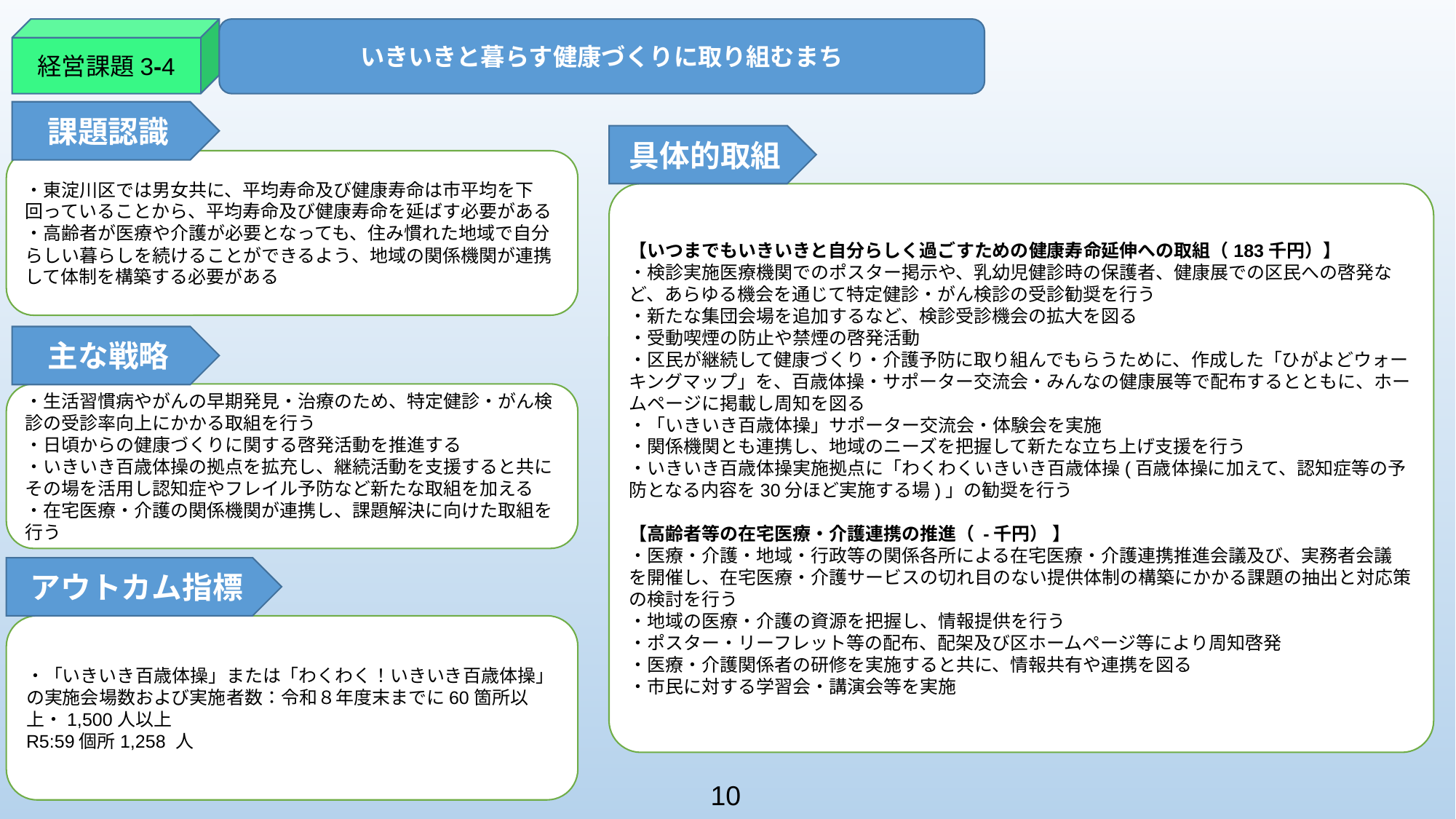

経営課題3-4
いきいきと暮らす健康づくりに取り組むまち
課題認識
具体的取組
・東淀川区では男女共に、平均寿命及び健康寿命は市平均を下回っていることから、平均寿命及び健康寿命を延ばす必要がある
・高齢者が医療や介護が必要となっても、住み慣れた地域で自分らしい暮らしを続けることができるよう、地域の関係機関が連携して体制を構築する必要がある
【いつまでもいきいきと自分らしく過ごすための健康寿命延伸への取組（183千円）】
・検診実施医療機関でのポスター掲示や、乳幼児健診時の保護者、健康展での区民への啓発な
ど、あらゆる機会を通じて特定健診・がん検診の受診勧奨を行う
・新たな集団会場を追加するなど、検診受診機会の拡大を図る
・受動喫煙の防止や禁煙の啓発活動
・区民が継続して健康づくり・介護予防に取り組んでもらうために、作成した「ひがよどウォーキングマップ」を、百歳体操・サポーター交流会・みんなの健康展等で配布するとともに、ホームページに掲載し周知を図る
・「いきいき百歳体操」サポーター交流会・体験会を実施
・関係機関とも連携し、地域のニーズを把握して新たな立ち上げ支援を行う
・いきいき百歳体操実施拠点に「わくわくいきいき百歳体操(百歳体操に加えて、認知症等の予防となる内容を30分ほど実施する場)」の勧奨を行う

【高齢者等の在宅医療・介護連携の推進（ -千円） 】
・医療・介護・地域・行政等の関係各所による在宅医療・介護連携推進会議及び、実務者会議
を開催し、在宅医療・介護サービスの切れ目のない提供体制の構築にかかる課題の抽出と対応策の検討を行う
・地域の医療・介護の資源を把握し、情報提供を行う
・ポスター・リーフレット等の配布、配架及び区ホームページ等により周知啓発
・医療・介護関係者の研修を実施すると共に、情報共有や連携を図る
・市民に対する学習会・講演会等を実施
主な戦略
・生活習慣病やがんの早期発見・治療のため、特定健診・がん検診の受診率向上にかかる取組を行う
・日頃からの健康づくりに関する啓発活動を推進する
・いきいき百歳体操の拠点を拡充し、継続活動を支援すると共に
その場を活用し認知症やフレイル予防など新たな取組を加える
・在宅医療・介護の関係機関が連携し、課題解決に向けた取組を行う
アウトカム指標
・「いきいき百歳体操」または「わくわく！いきいき百歳体操」の実施会場数および実施者数：令和８年度末までに60箇所以上・1,500人以上
R5:59個所1,258 人
10